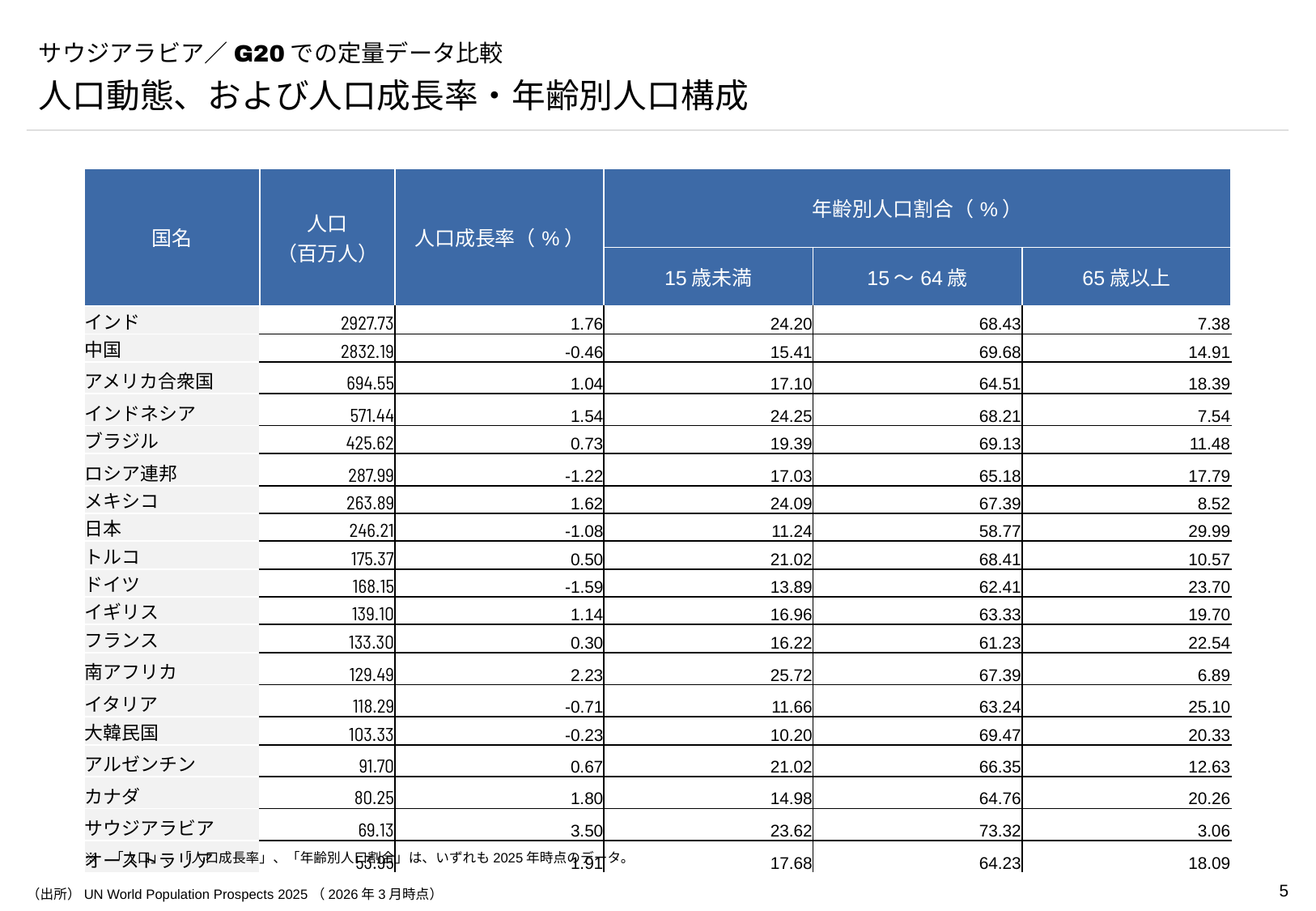

# サウジアラビア／G20での定量データ比較
人口動態、および人口成長率・年齢別人口構成
| 国名 | 人口 （百万人） | 人口成長率（%） | 年齢別人口割合（%） |  |  |
| --- | --- | --- | --- | --- | --- |
|  |  |  | 15歳未満 | 15～64歳 | 65歳以上 |
| インド | 2927.73 | 1.76 | 24.20 | 68.43 | 7.38 |
| 中国 | 2832.19 | -0.46 | 15.41 | 69.68 | 14.91 |
| アメリカ合衆国 | 694.55 | 1.04 | 17.10 | 64.51 | 18.39 |
| インドネシア | 571.44 | 1.54 | 24.25 | 68.21 | 7.54 |
| ブラジル | 425.62 | 0.73 | 19.39 | 69.13 | 11.48 |
| ロシア連邦 | 287.99 | -1.22 | 17.03 | 65.18 | 17.79 |
| メキシコ | 263.89 | 1.62 | 24.09 | 67.39 | 8.52 |
| 日本 | 246.21 | -1.08 | 11.24 | 58.77 | 29.99 |
| トルコ | 175.37 | 0.50 | 21.02 | 68.41 | 10.57 |
| ドイツ | 168.15 | -1.59 | 13.89 | 62.41 | 23.70 |
| イギリス | 139.10 | 1.14 | 16.96 | 63.33 | 19.70 |
| フランス | 133.30 | 0.30 | 16.22 | 61.23 | 22.54 |
| 南アフリカ | 129.49 | 2.23 | 25.72 | 67.39 | 6.89 |
| イタリア | 118.29 | -0.71 | 11.66 | 63.24 | 25.10 |
| 大韓民国 | 103.33 | -0.23 | 10.20 | 69.47 | 20.33 |
| アルゼンチン | 91.70 | 0.67 | 21.02 | 66.35 | 12.63 |
| カナダ | 80.25 | 1.80 | 14.98 | 64.76 | 20.26 |
| サウジアラビア | 69.13 | 3.50 | 23.62 | 73.32 | 3.06 |
| オーストラリア | 53.95 | 1.91 | 17.68 | 64.23 | 18.09 |
※	「人口」、「人口成長率」、「年齢別人口割合」は、いずれも2025年時点のデータ。
（出所）UN World Population Prospects 2025（2026年3月時点）